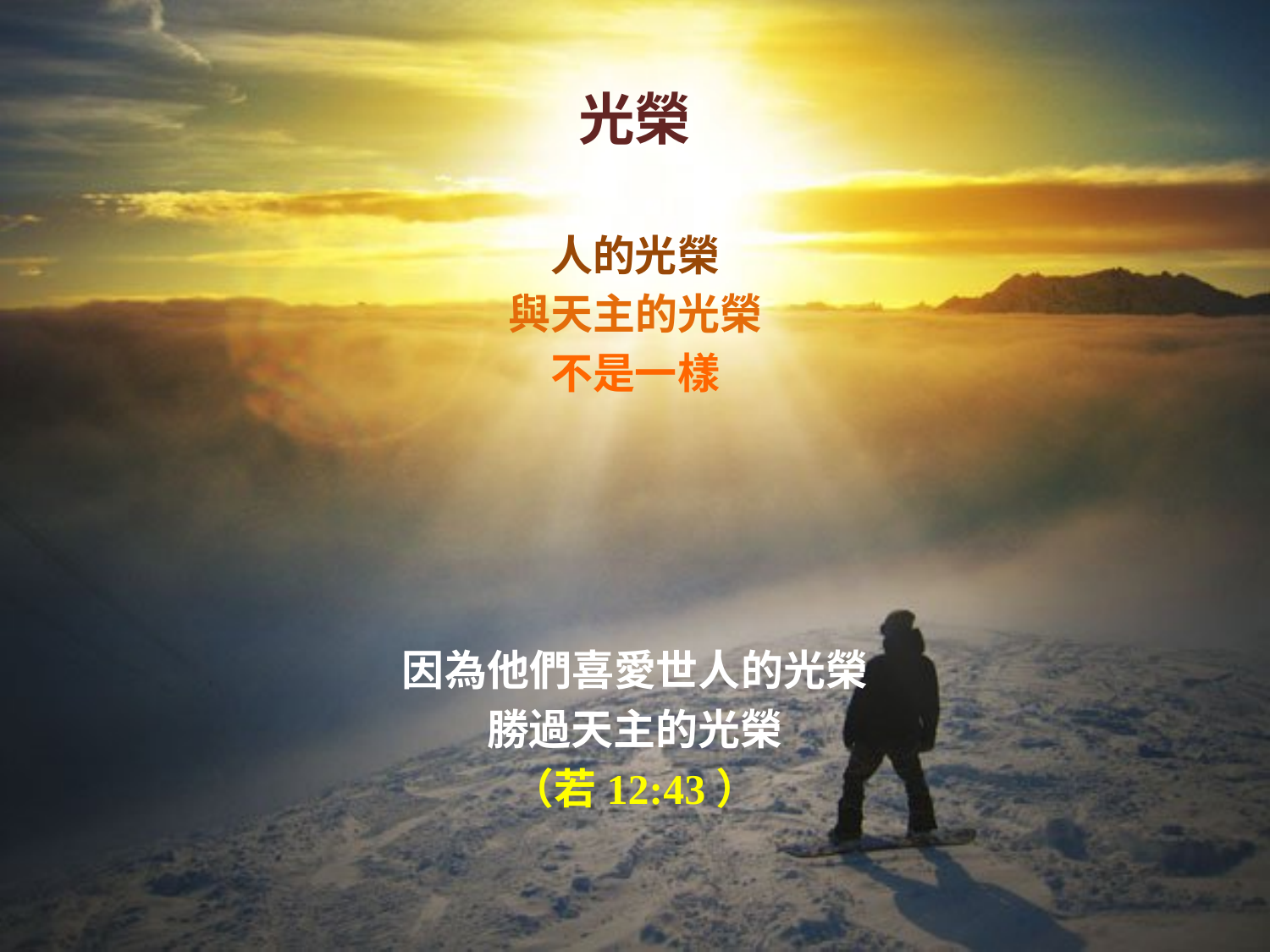

# 光榮
人的光榮
與天主的光榮
不是一樣

因為他們喜愛世人的光榮
勝過天主的光榮
（若12:43）